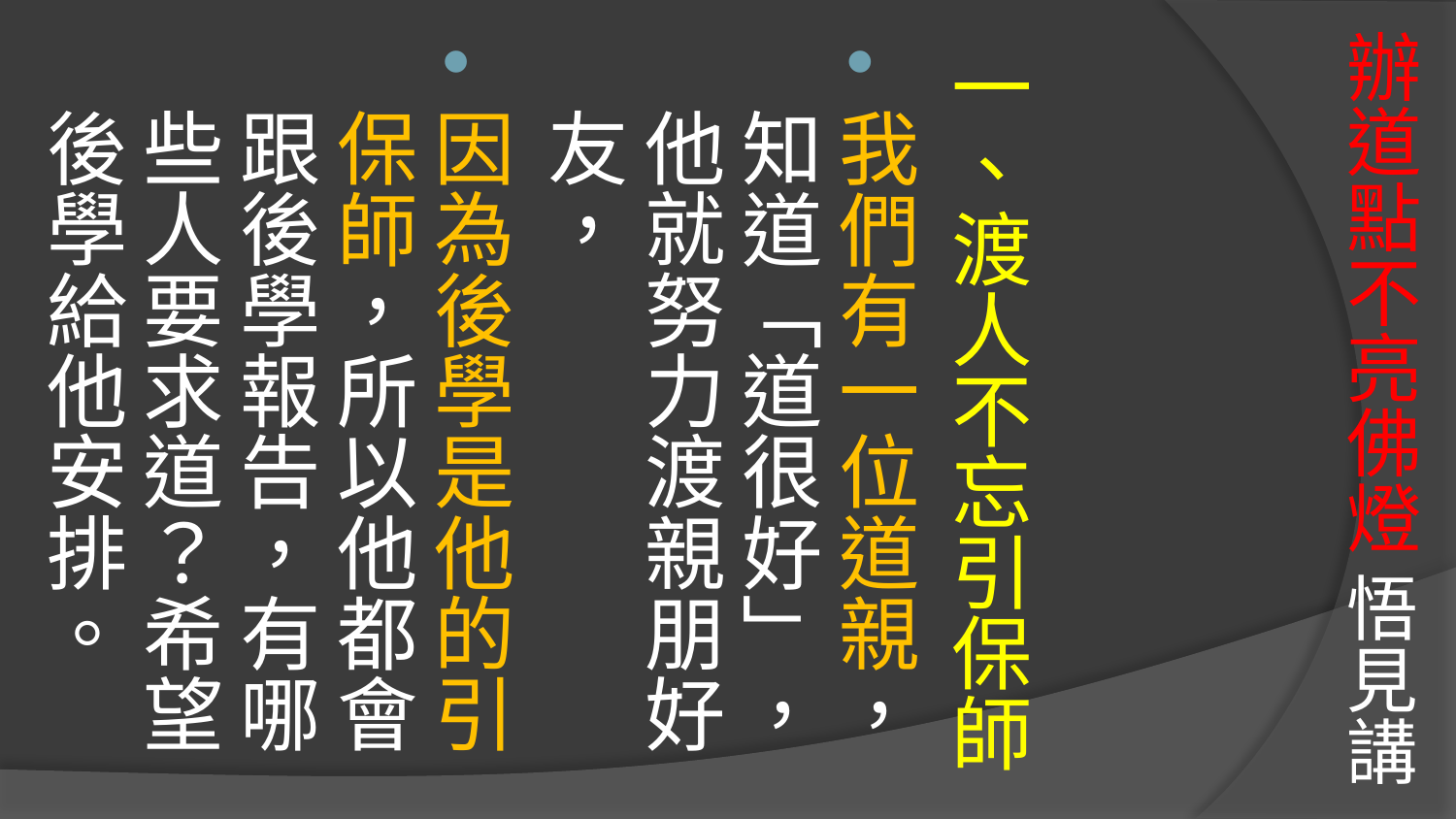

# 辦道點不亮佛燈 悟見講
一、渡人不忘引保師
我們有一位道親，知道「道很好」，他就努力渡親朋好友，
因為後學是他的引保師，所以他都會跟後學報告，有哪些人要求道？希望後學給他安排。